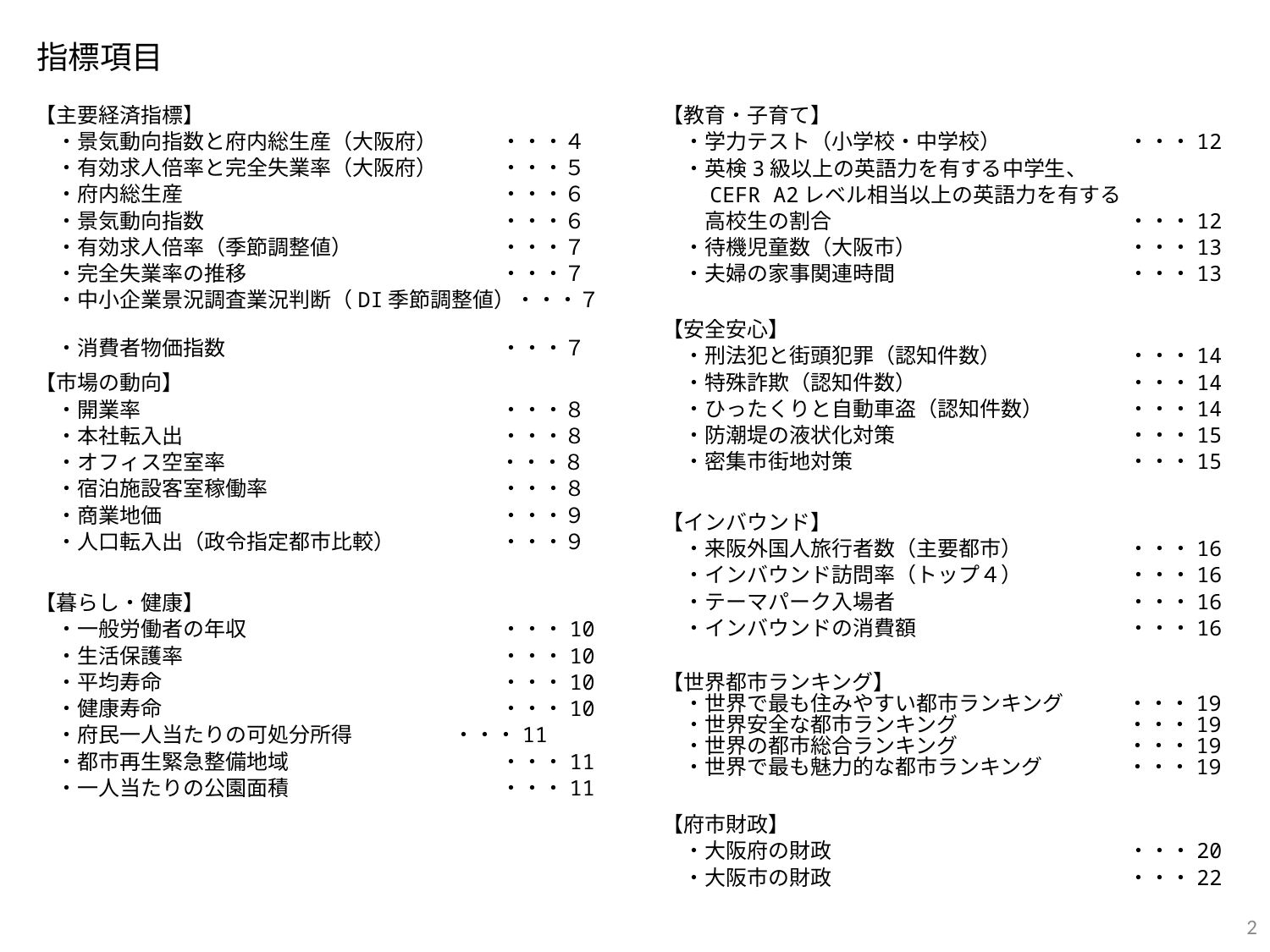

指標項目
【主要経済指標】
　・景気動向指数と府内総生産（大阪府）　　　・・・４
　・有効求人倍率と完全失業率（大阪府）　　　・・・５
　・府内総生産　　　　　　　　　　　　　　　・・・６
　・景気動向指数　　　　　　　　　　　　　　・・・６
　・有効求人倍率（季節調整値）　　　　　　　・・・７
　・完全失業率の推移　　　　　　　　　　　　・・・７
　・中小企業景況調査業況判断（DI季節調整値）・・・７
　・消費者物価指数　　　　　　　　　　　　　・・・７
【教育・子育て】
　・学力テスト（小学校・中学校）　　　　　　・・・12
　・英検3級以上の英語力を有する中学生、
　　CEFR A2レベル相当以上の英語力を有する
　　高校生の割合　　　　　　　　　　　　　　・・・12
　・待機児童数（大阪市）　　　　　　　　　　・・・13
　・夫婦の家事関連時間　　　　　　　　　　　・・・13
【安全安心】
　・刑法犯と街頭犯罪（認知件数）　　　　　　・・・14
　・特殊詐欺（認知件数）　　　　　　　　　　・・・14
　・ひったくりと自動車盗（認知件数）　　　　・・・14
　・防潮堤の液状化対策　　　　　　　　　　　・・・15
　・密集市街地対策　　　　　　　　　　　　　・・・15
【市場の動向】
　・開業率　　　　　　　　　　　　　　　　　・・・８
　・本社転入出　　　　　　　　　　　　　　　・・・８
　・オフィス空室率　　　　　　　　　　　　　・・・８
　・宿泊施設客室稼働率　　　　　　　　　　　・・・８
　・商業地価　　　　　　　　　　　　　　　　・・・９
　・人口転入出（政令指定都市比較）　　　　　・・・９
【インバウンド】
　・来阪外国人旅行者数（主要都市）　　　　　・・・16
　・インバウンド訪問率（トップ４）　　　　　・・・16
　・テーマパーク入場者　　　　　　　　　　　・・・16
　・インバウンドの消費額　　　　　　　　　　・・・16
【暮らし・健康】
　・一般労働者の年収　　　　　　　　　　　　・・・10
　・生活保護率　　　　　　　　　　　　　　　・・・10
　・平均寿命　　　　　　　　　　　　　　　　・・・10
　・健康寿命　　　　　　　　　　　　　　　　・・・10
　・府民一人当たりの可処分所得　　　        ・・・11
　・都市再生緊急整備地域　　　　　　　　　　・・・11
　・一人当たりの公園面積　　　　　　　　　　・・・11
【世界都市ランキング】
　・世界で最も住みやすい都市ランキング　　　・・・19
　・世界安全な都市ランキング　　　　　　　　・・・19
　・世界の都市総合ランキング　　　　　　　　・・・19
　・世界で最も魅力的な都市ランキング　　　　・・・19

【府市財政】
　・大阪府の財政　　　　　　　　　　　　　　・・・20
　・大阪市の財政　　　　　　　　　　　　　　・・・22
2